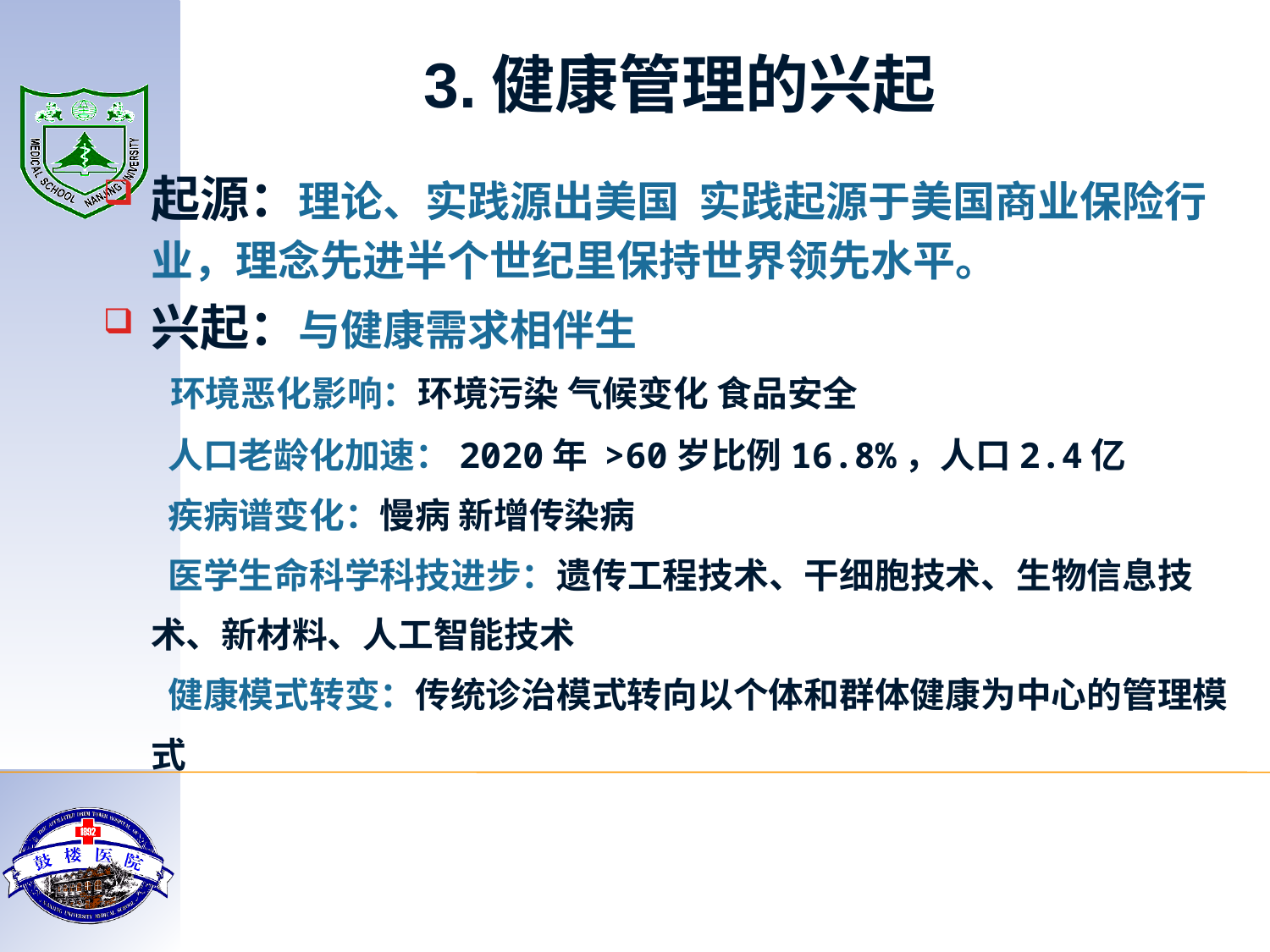

3.健康管理的兴起
起源：理论、实践源出美国  实践起源于美国商业保险行业，理念先进半个世纪里保持世界领先水平。
兴起：与健康需求相伴生
      环境恶化影响：环境污染 气候变化 食品安全
       人口老龄化加速：2020年 >60岁比例16.8%，人口2.4亿
       疾病谱变化：慢病 新增传染病
       医学生命科学科技进步：遗传工程技术、干细胞技术、生物信息技术、新材料、人工智能技术
       健康模式转变：传统诊治模式转向以个体和群体健康为中心的管理模式